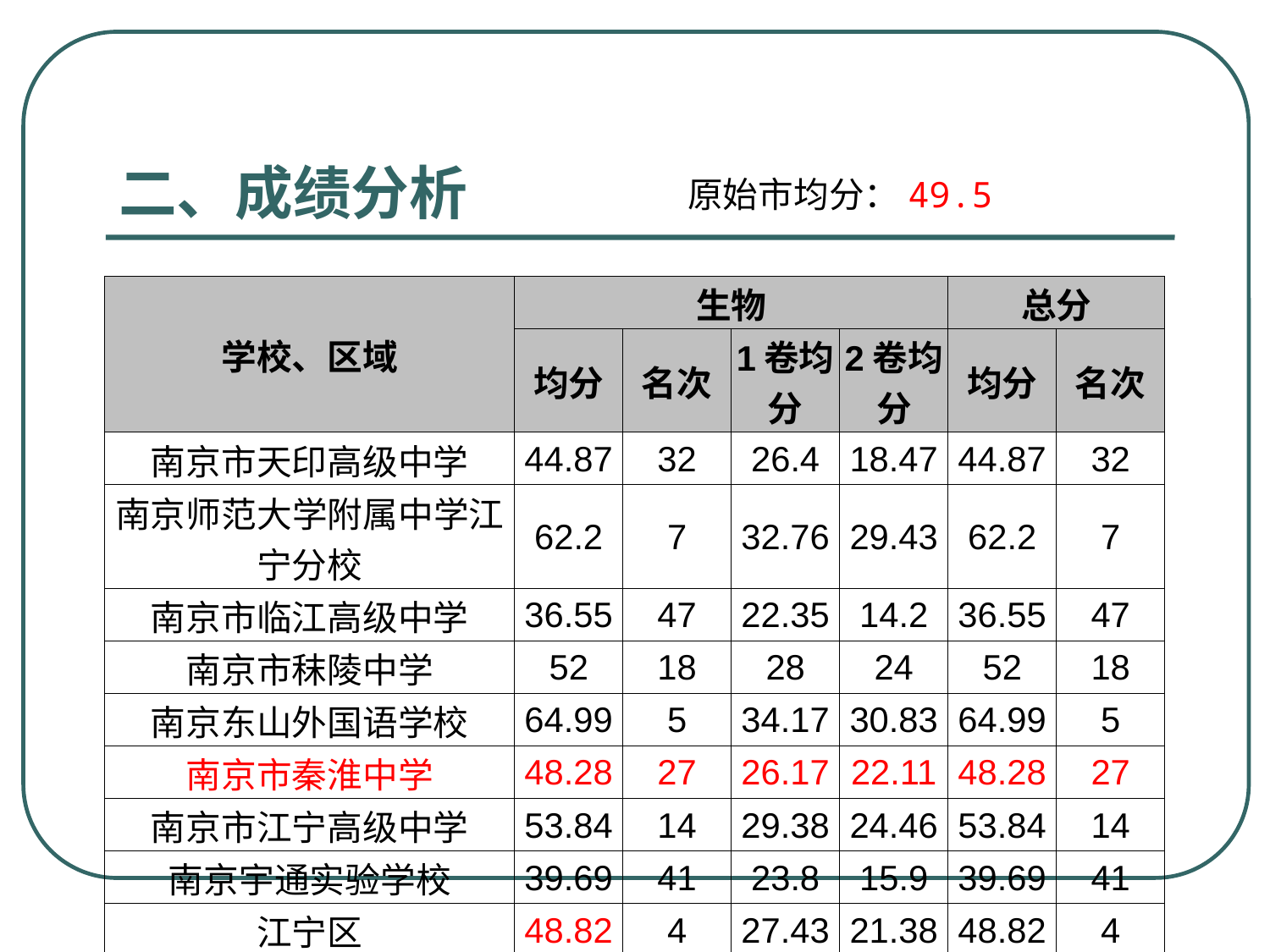

# 二、成绩分析
原始市均分：49.5
| 学校、区域 | 生物 |  |  |  | 总分 |  |
| --- | --- | --- | --- | --- | --- | --- |
|  | 均分 | 名次 | 1卷均分 | 2卷均分 | 均分 | 名次 |
| 南京市天印高级中学 | 44.87 | 32 | 26.4 | 18.47 | 44.87 | 32 |
| 南京师范大学附属中学江宁分校 | 62.2 | 7 | 32.76 | 29.43 | 62.2 | 7 |
| 南京市临江高级中学 | 36.55 | 47 | 22.35 | 14.2 | 36.55 | 47 |
| 南京市秣陵中学 | 52 | 18 | 28 | 24 | 52 | 18 |
| 南京东山外国语学校 | 64.99 | 5 | 34.17 | 30.83 | 64.99 | 5 |
| 南京市秦淮中学 | 48.28 | 27 | 26.17 | 22.11 | 48.28 | 27 |
| 南京市江宁高级中学 | 53.84 | 14 | 29.38 | 24.46 | 53.84 | 14 |
| 南京宇通实验学校 | 39.69 | 41 | 23.8 | 15.9 | 39.69 | 41 |
| 江宁区 | 48.82 | 4 | 27.43 | 21.38 | 48.82 | 4 |